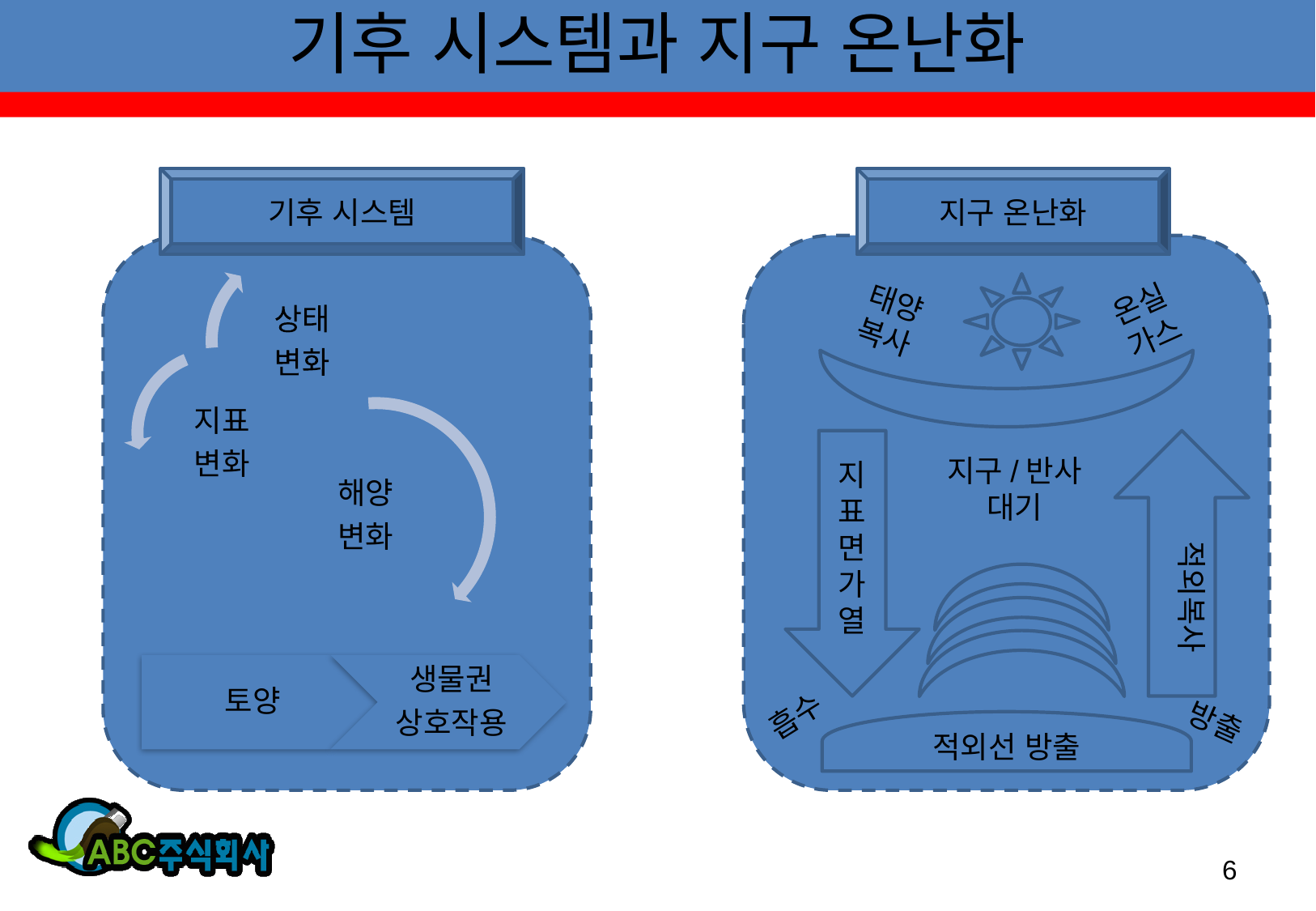

# 기후 시스템과 지구 온난화
기후 시스템

해양
변화
지표
변화
상태
변화
토양
생물권
상호작용
지구 온난화

태양
복사
온실
가스
지표면가열

지구/반사
대기

적외복사

적외선 방출

흡수
방출
6